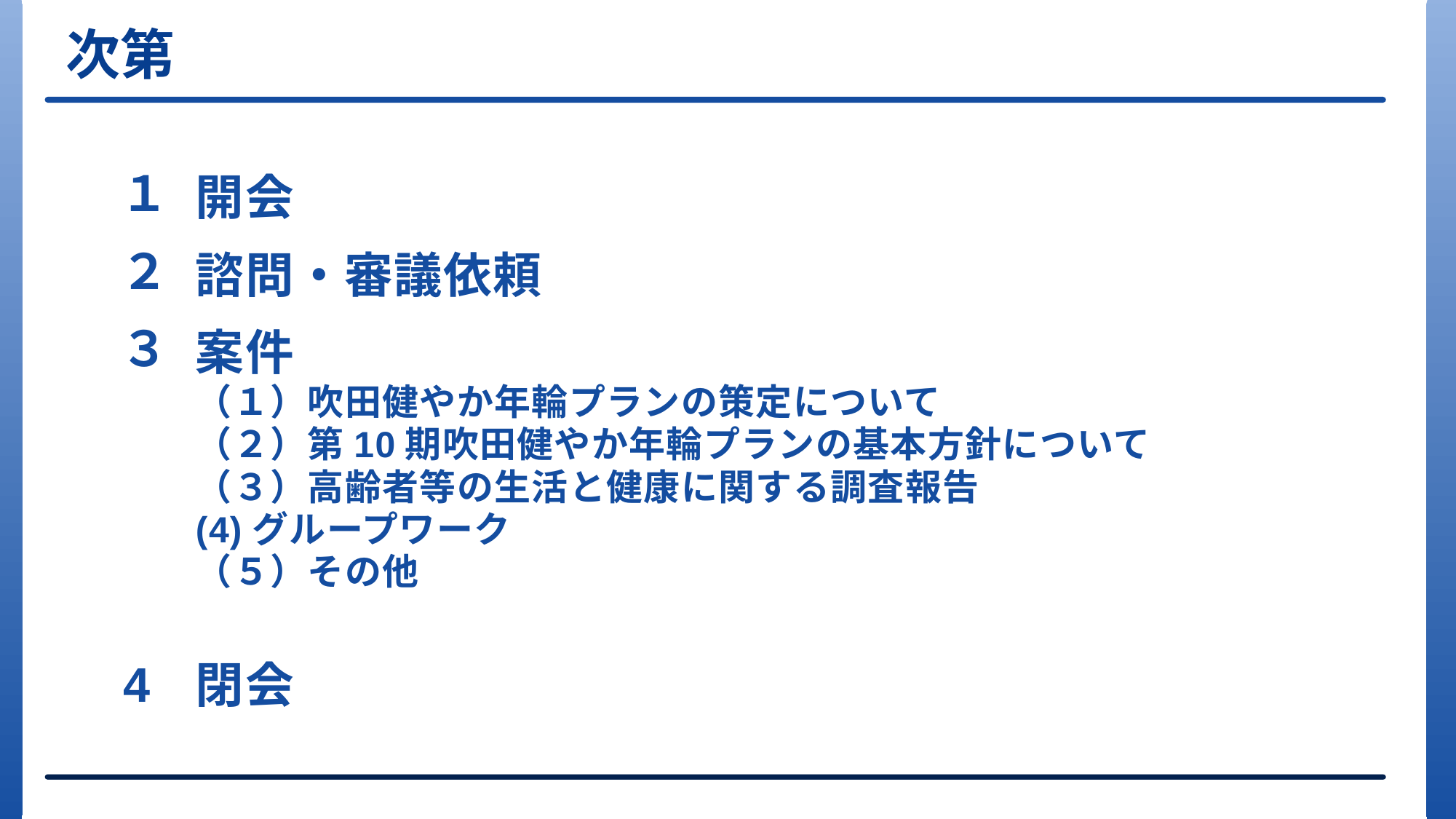

次第

１
２
３

開会
諮問・審議依頼
案件
（１）吹田健やか年輪プランの策定について
（２）第10期吹田健やか年輪プランの基本方針について
（３）高齢者等の生活と健康に関する調査報告
(4)グループワーク
（５）その他

閉会

4